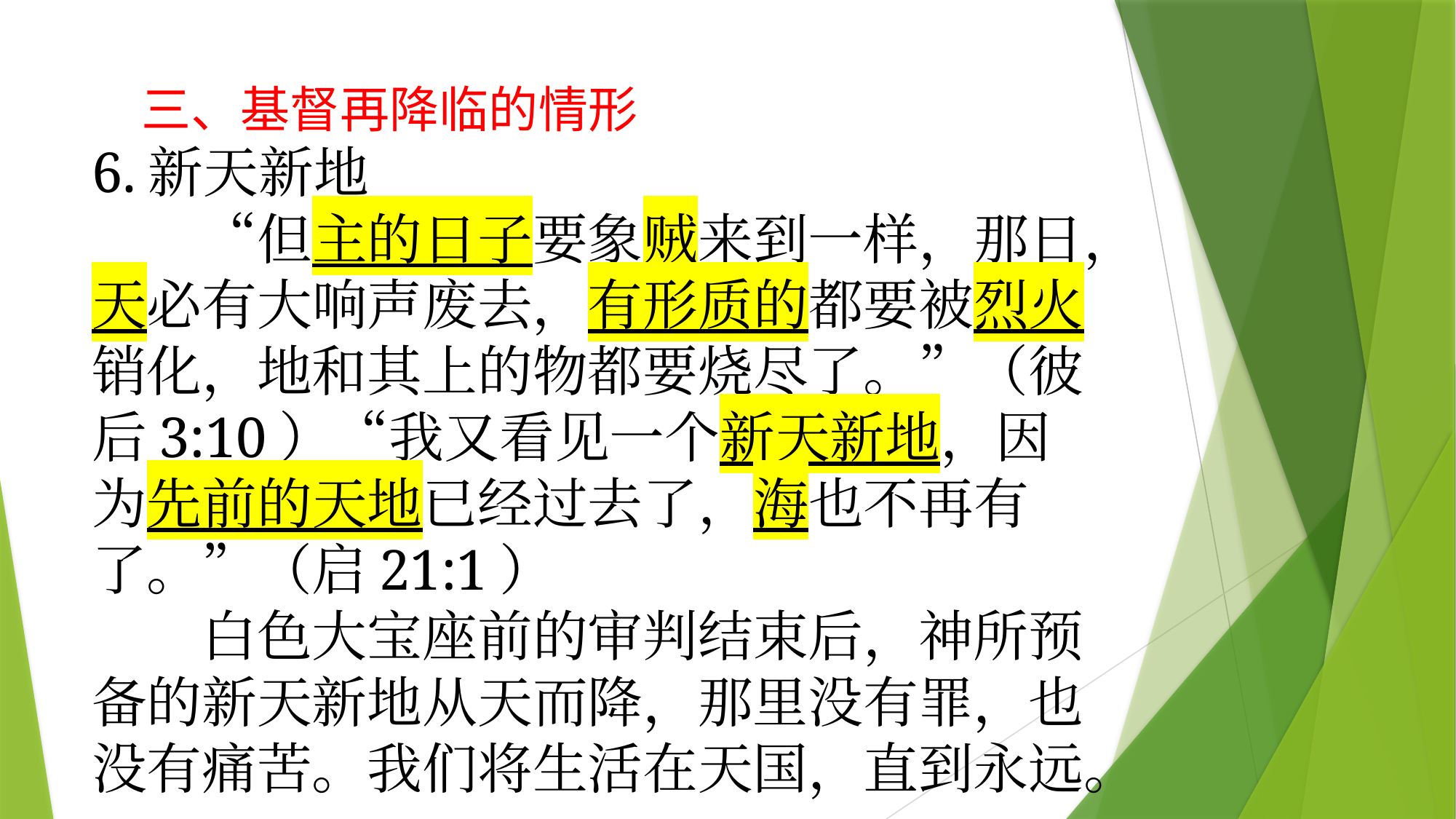

# 三、基督再降临的情形 6.新天新地 　　“但主的日子要象贼来到一样，那日，天必有大响声废去，有形质的都要被烈火销化，地和其上的物都要烧尽了。”（彼后3:10）“我又看见一个新天新地，因为先前的天地已经过去了，海也不再有了。”（启21:1） 　　白色大宝座前的审判结束后，神所预备的新天新地从天而降，那里没有罪，也没有痛苦。我们将生活在天国，直到永远。